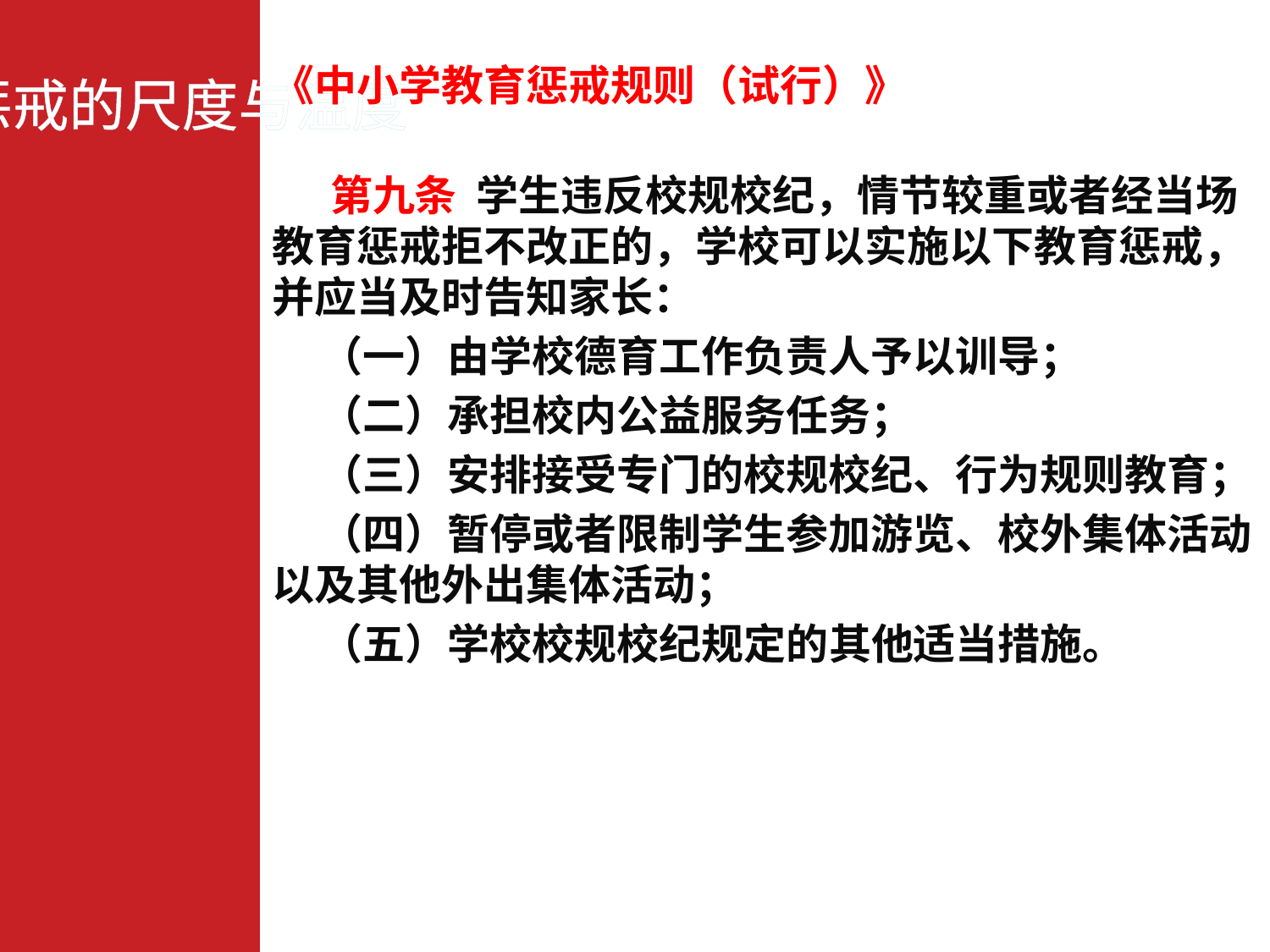

《中小学教育惩戒规则（试行）》

     第九条  学生违反校规校纪，情节较重或者经当场教育惩戒拒不改正的，学校可以实施以下教育惩戒，并应当及时告知家长：
    （一）由学校德育工作负责人予以训导；
    （二）承担校内公益服务任务；
    （三）安排接受专门的校规校纪、行为规则教育；
    （四）暂停或者限制学生参加游览、校外集体活动以及其他外出集体活动；
    （五）学校校规校纪规定的其他适当措施。

教育惩戒的尺度与温度